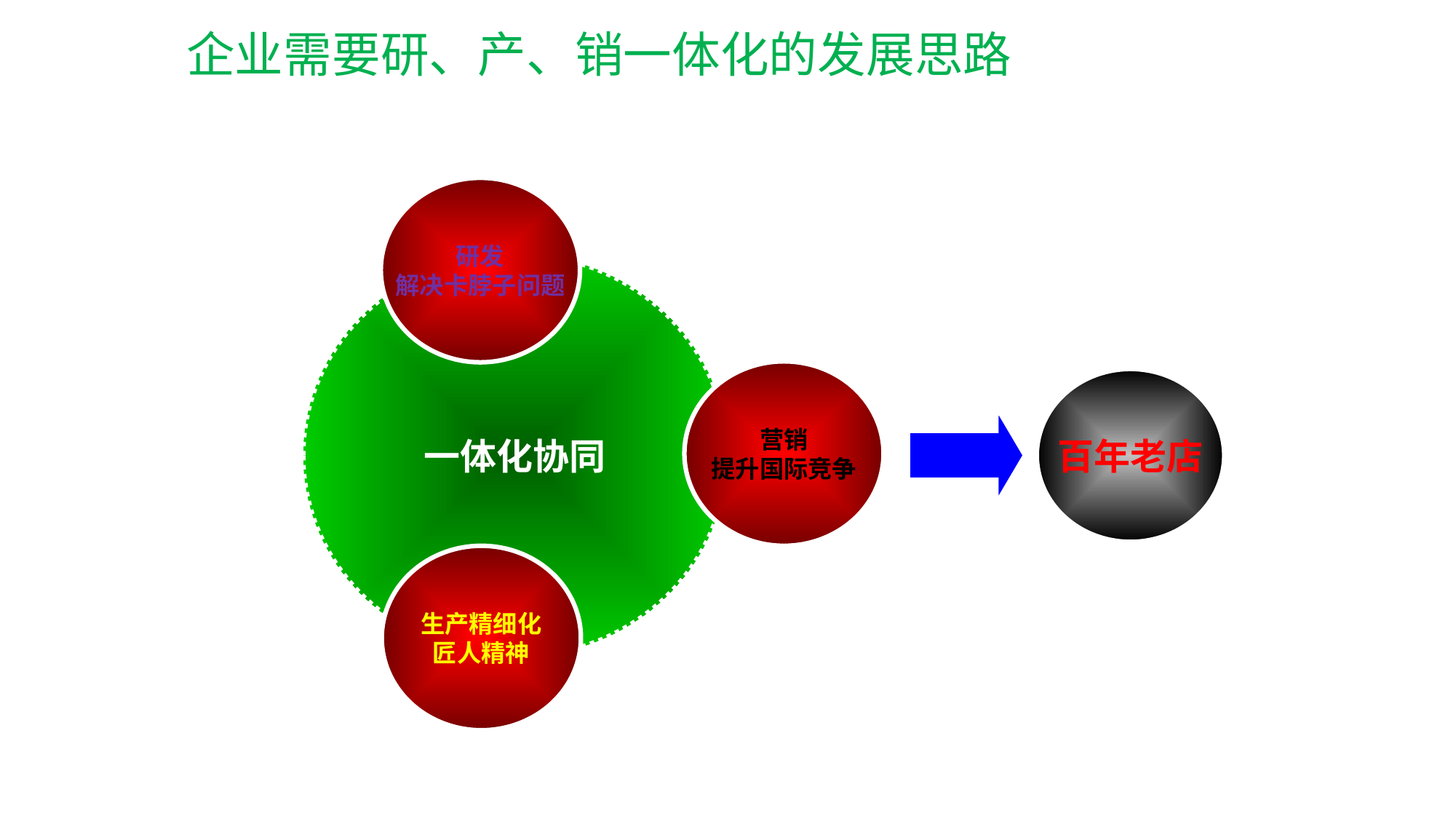

# 企业需要研、产、销一体化的发展思路
研发
解决卡脖子问题
一体化协同
营销
提升国际竞争
百年老店

生产精细化
匠人精神